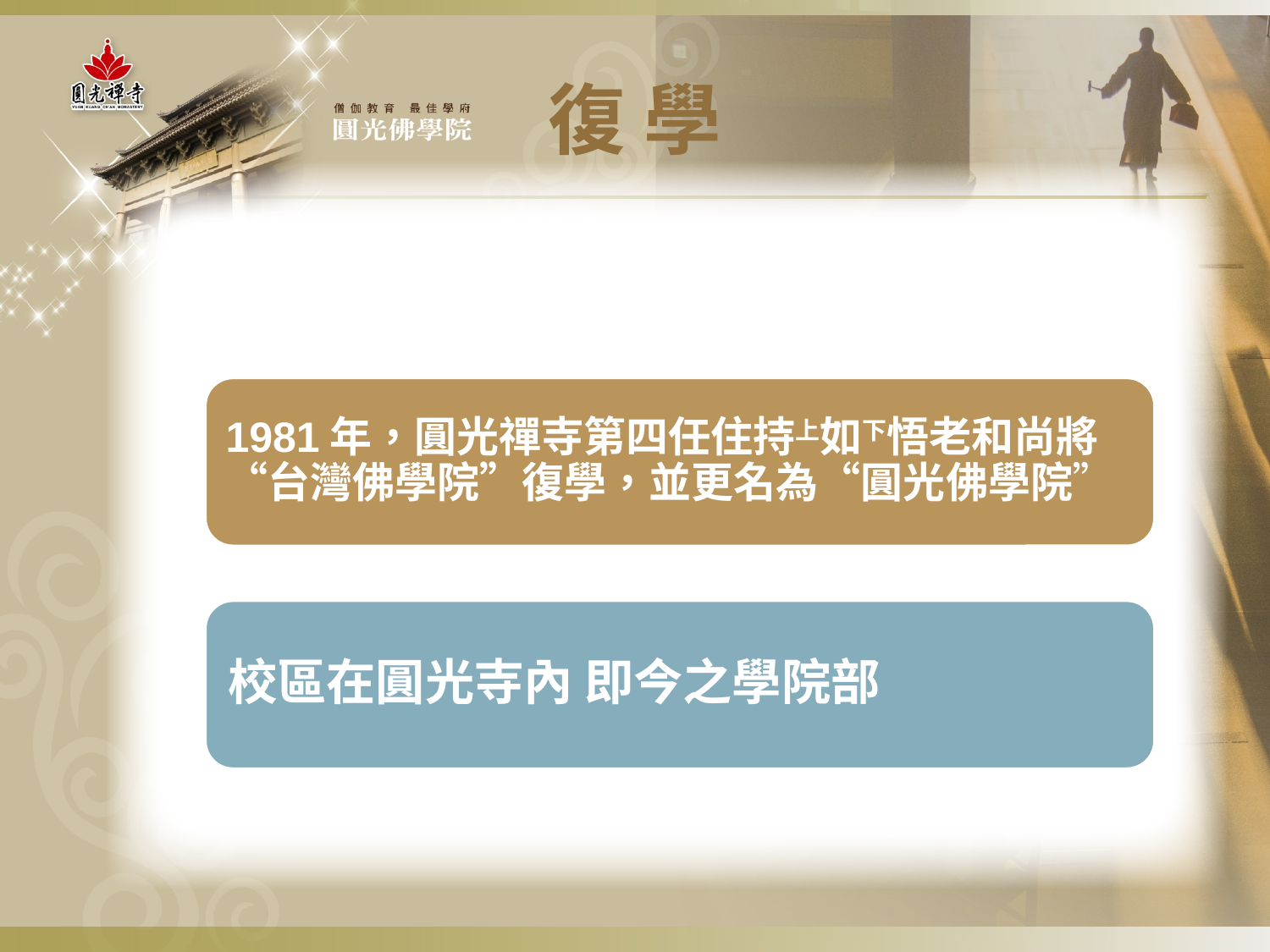

# 復 學
1981年，圓光禪寺第四任住持上如下悟老和尚將“台灣佛學院”復學，並更名為“圓光佛學院”
校區在圓光寺內 即今之學院部